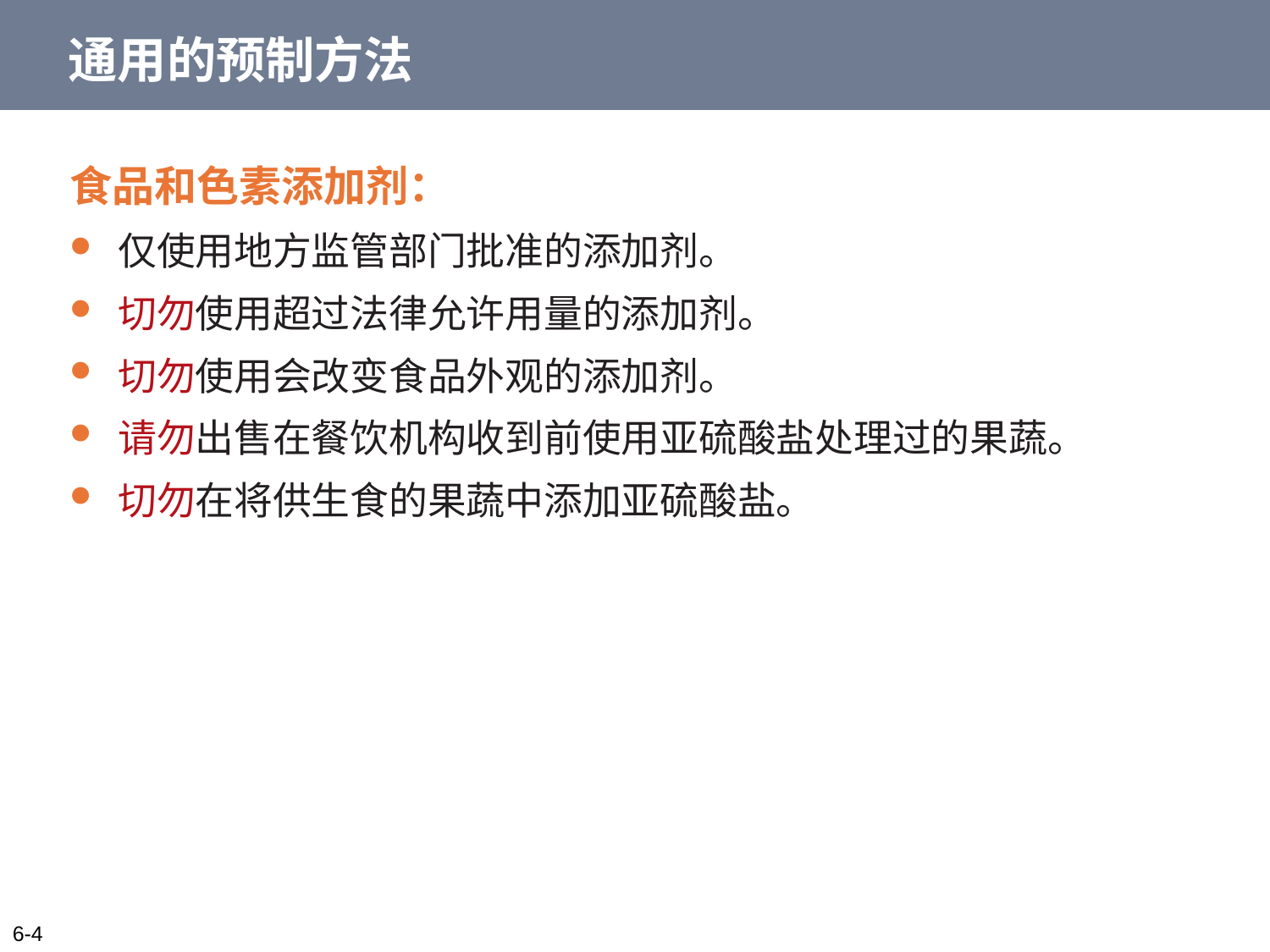

# 通用的预制方法
食品和色素添加剂：
仅使用地方监管部门批准的添加剂。
切勿使用超过法律允许用量的添加剂。
切勿使用会改变食品外观的添加剂。
请勿出售在餐饮机构收到前使用亚硫酸盐处理过的果蔬。
切勿在将供生食的果蔬中添加亚硫酸盐。

6-4